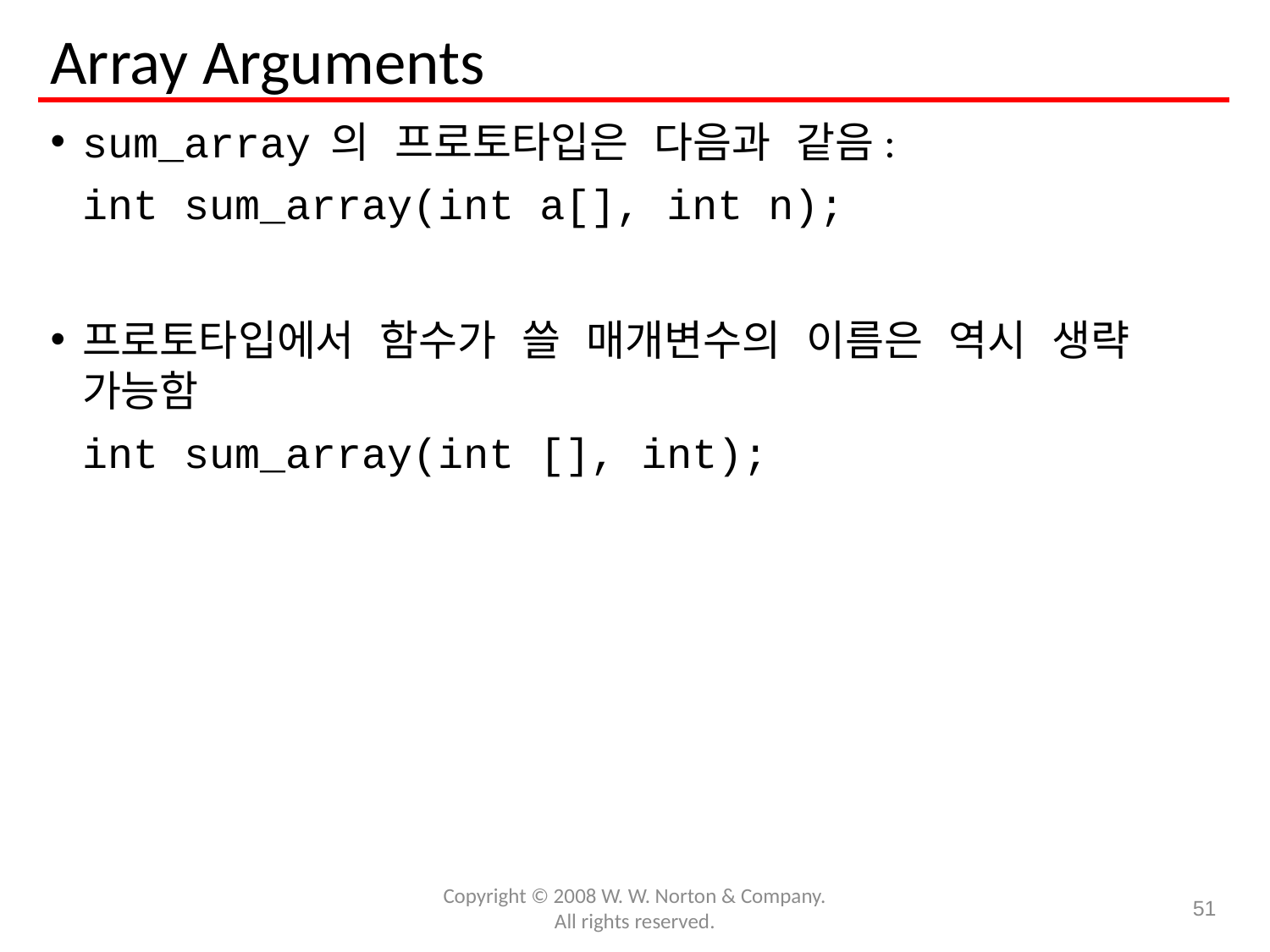

# Array Arguments
sum_array 의 프로토타입은 다음과 같음:
	int sum_array(int a[], int n);

프로토타입에서 함수가 쓸 매개변수의 이름은 역시 생략 가능함
	int sum_array(int [], int);
Copyright © 2008 W. W. Norton & Company.
All rights reserved.
51